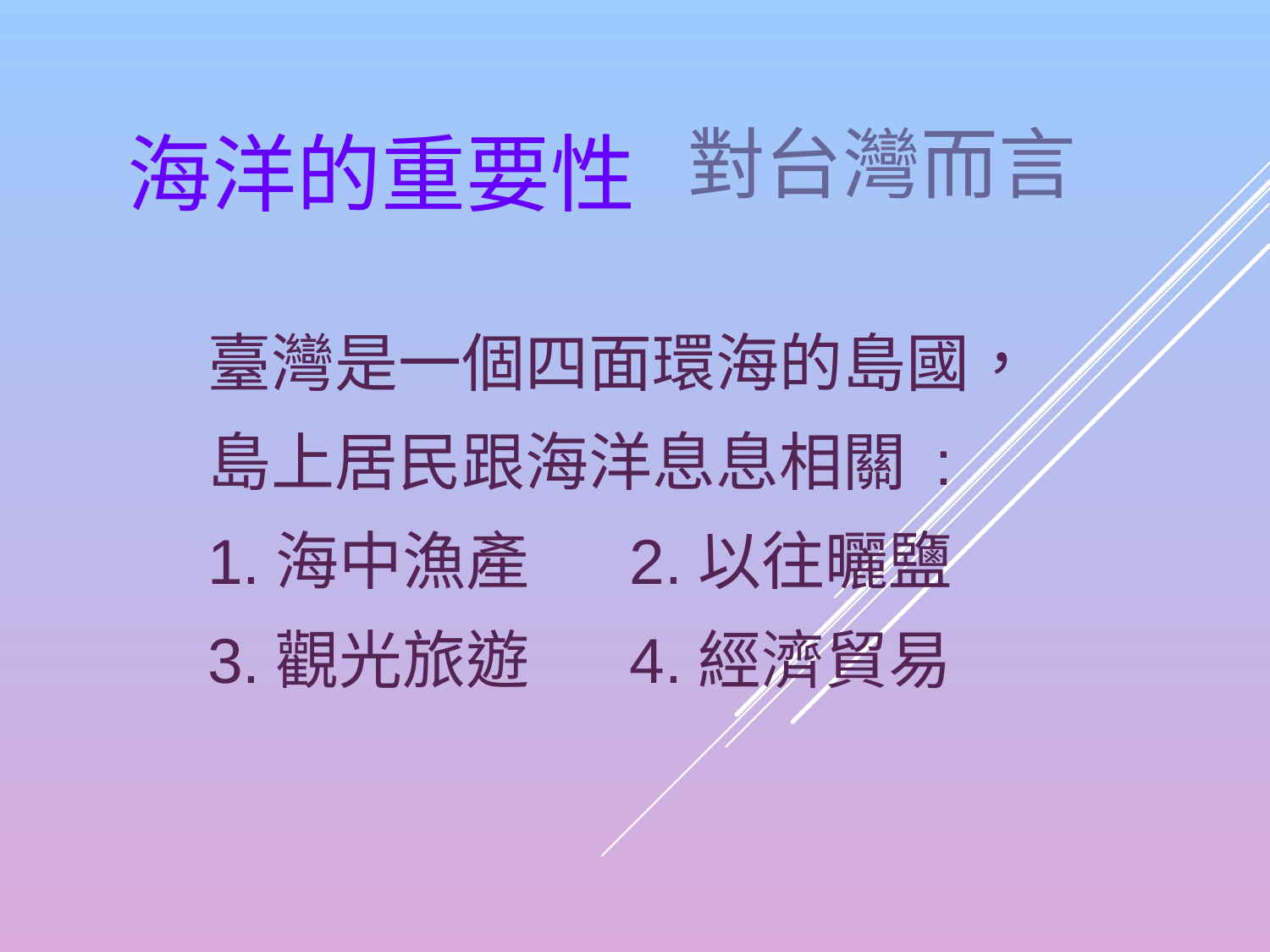

對台灣而言
海洋的重要性
#
臺灣是一個四面環海的島國，
島上居民跟海洋息息相關 :
1.海中漁產      2.以往曬鹽
3.觀光旅遊      4.經濟貿易